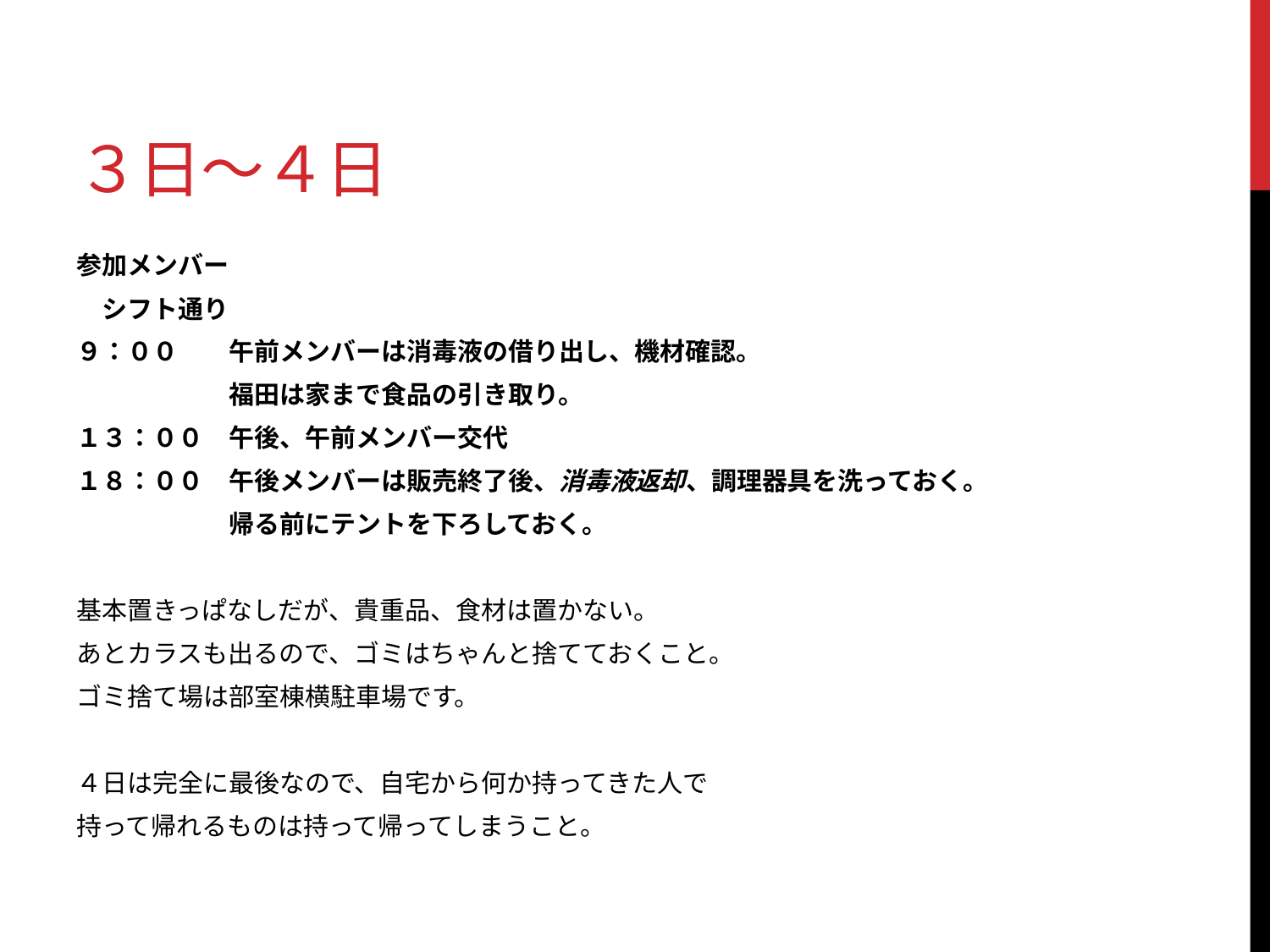

# ３日～４日
参加メンバー
　シフト通り
９：００　　午前メンバーは消毒液の借り出し、機材確認。
　　　　　　福田は家まで食品の引き取り。
１３：００　午後、午前メンバー交代
１８：００　午後メンバーは販売終了後、消毒液返却、調理器具を洗っておく。
　　　　　　帰る前にテントを下ろしておく。

基本置きっぱなしだが、貴重品、食材は置かない。
あとカラスも出るので、ゴミはちゃんと捨てておくこと。
ゴミ捨て場は部室棟横駐車場です。

４日は完全に最後なので、自宅から何か持ってきた人で
持って帰れるものは持って帰ってしまうこと。